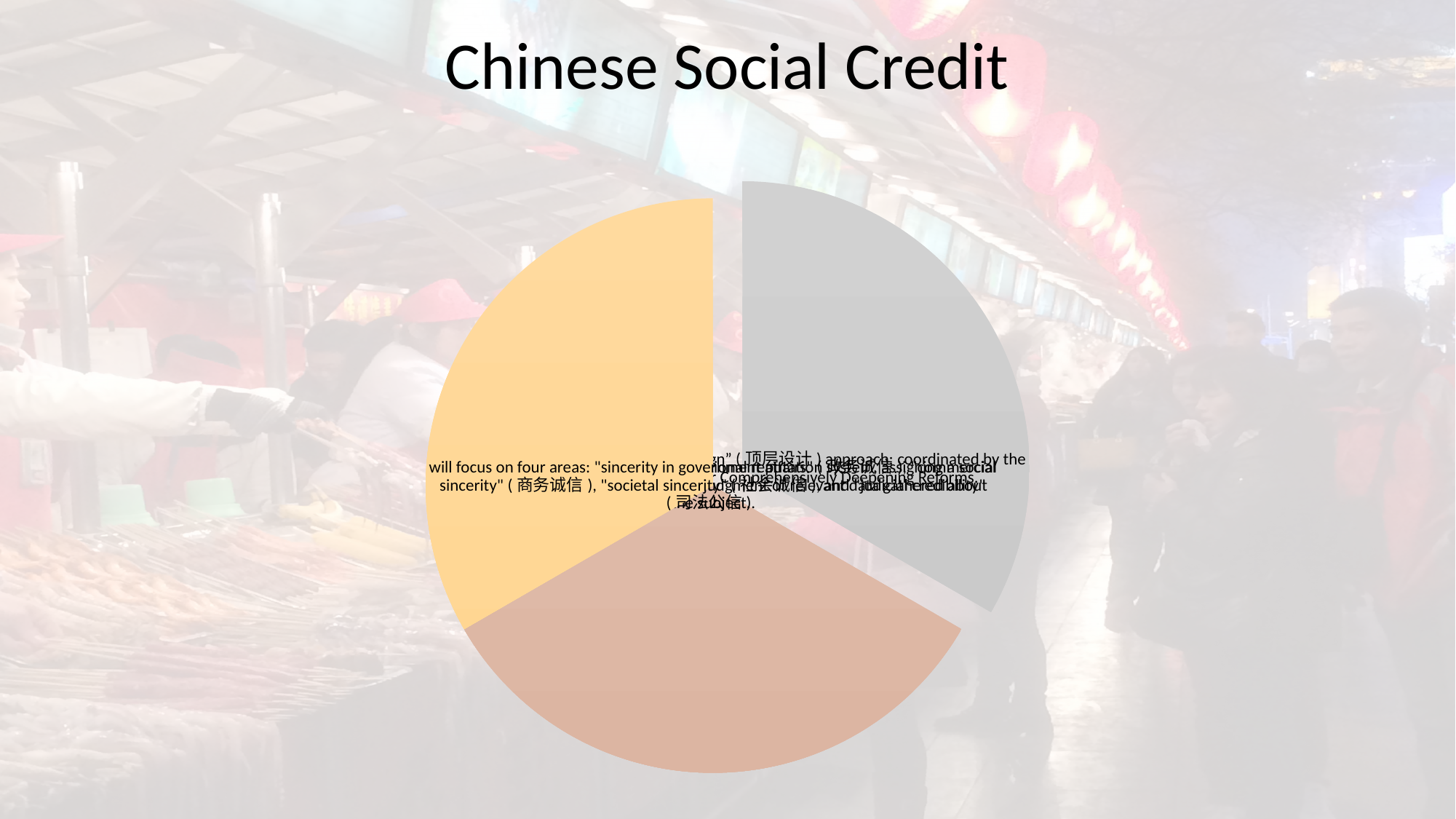

# Chinese Social Credit
An example of China’s “top-level design” (顶层设计) approach; coordinated by the Central Leading Small Group for Comprehensively Deepening Reforms.
It is a project for the development of a national reputation system, assigning a social credit number that reflect a qualitative judgment of relevant data gathered about the subject.
will focus on four areas: "sincerity in government affairs" (政务诚信), "commercial sincerity" (商务诚信), "societal sincerity" (社会诚信), and "judicial credibility" (司法公信).